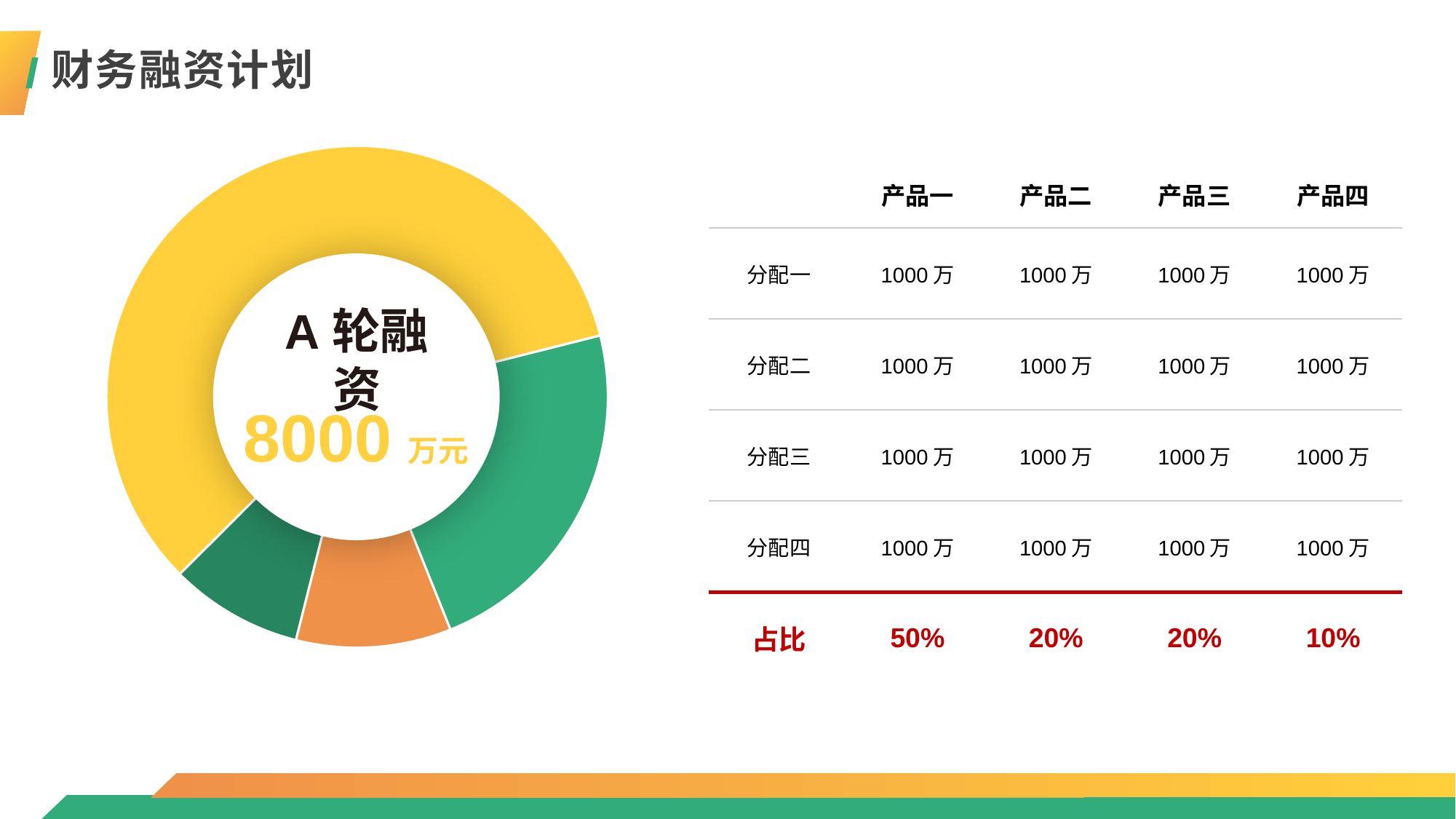

财务融资计划

### Chart

| Category | 销售额 |
|---|---|
| 第一季度 | 8.2 |
| 第二季度 | 3.2 |
| 第三季度 | 1.4 |
| 第四季度 | 1.2 |
|  | 产品一 | 产品二 | 产品三 | 产品四 |
| --- | --- | --- | --- | --- |
| 分配一 | 1000万 | 1000万 | 1000万 | 1000万 |
| 分配二 | 1000万 | 1000万 | 1000万 | 1000万 |
| 分配三 | 1000万 | 1000万 | 1000万 | 1000万 |
| 分配四 | 1000万 | 1000万 | 1000万 | 1000万 |
| 占比 | 50% | 20% | 20% | 10% |
A轮融资
8000万元